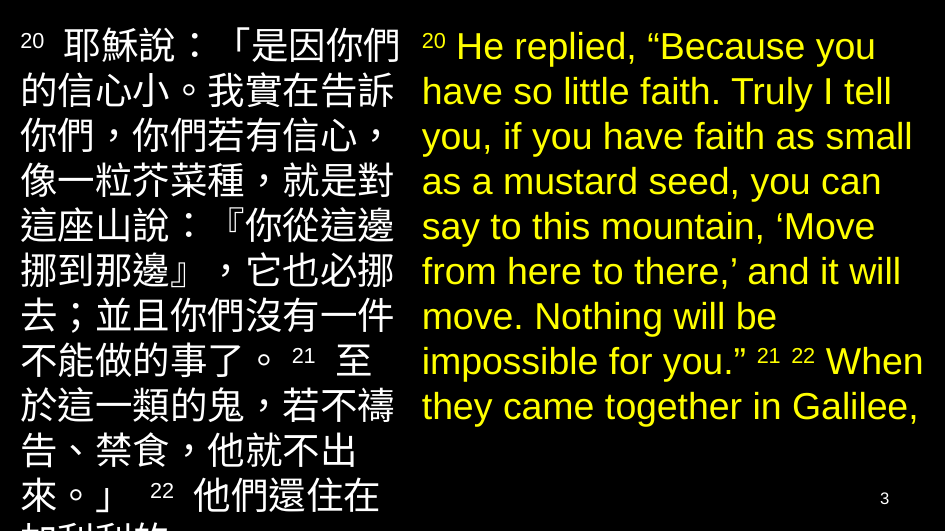

20 耶穌說：「是因你們的信心小。我實在告訴你們，你們若有信心，像一粒芥菜種，就是對這座山說：『你從這邊挪到那邊』，它也必挪去；並且你們沒有一件不能做的事了。21 至於這一類的鬼，若不禱告、禁食，他就不出來。」 22 他們還住在加利利的
20 He replied, “Because you have so little faith. Truly I tell you, if you have faith as small as a mustard seed, you can say to this mountain, ‘Move from here to there,’ and it will move. Nothing will be impossible for you.” 21 22 When they came together in Galilee,
3